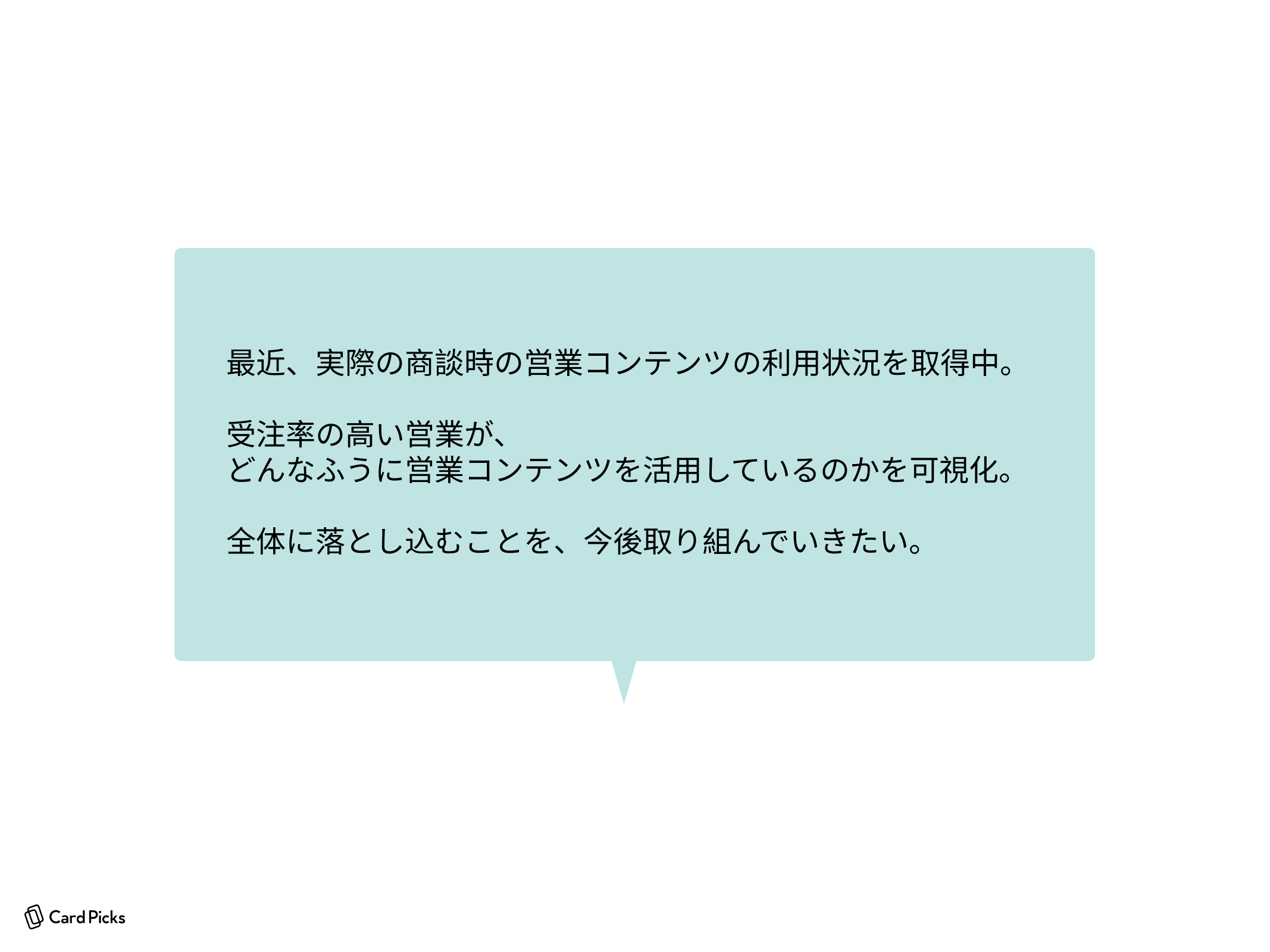

最近、実際の商談時の営業コンテンツの利用状況を取得中。

受注率の高い営業が、
どんなふうに営業コンテンツを活用しているのかを可視化。

全体に落とし込むことを、今後取り組んでいきたい。
39